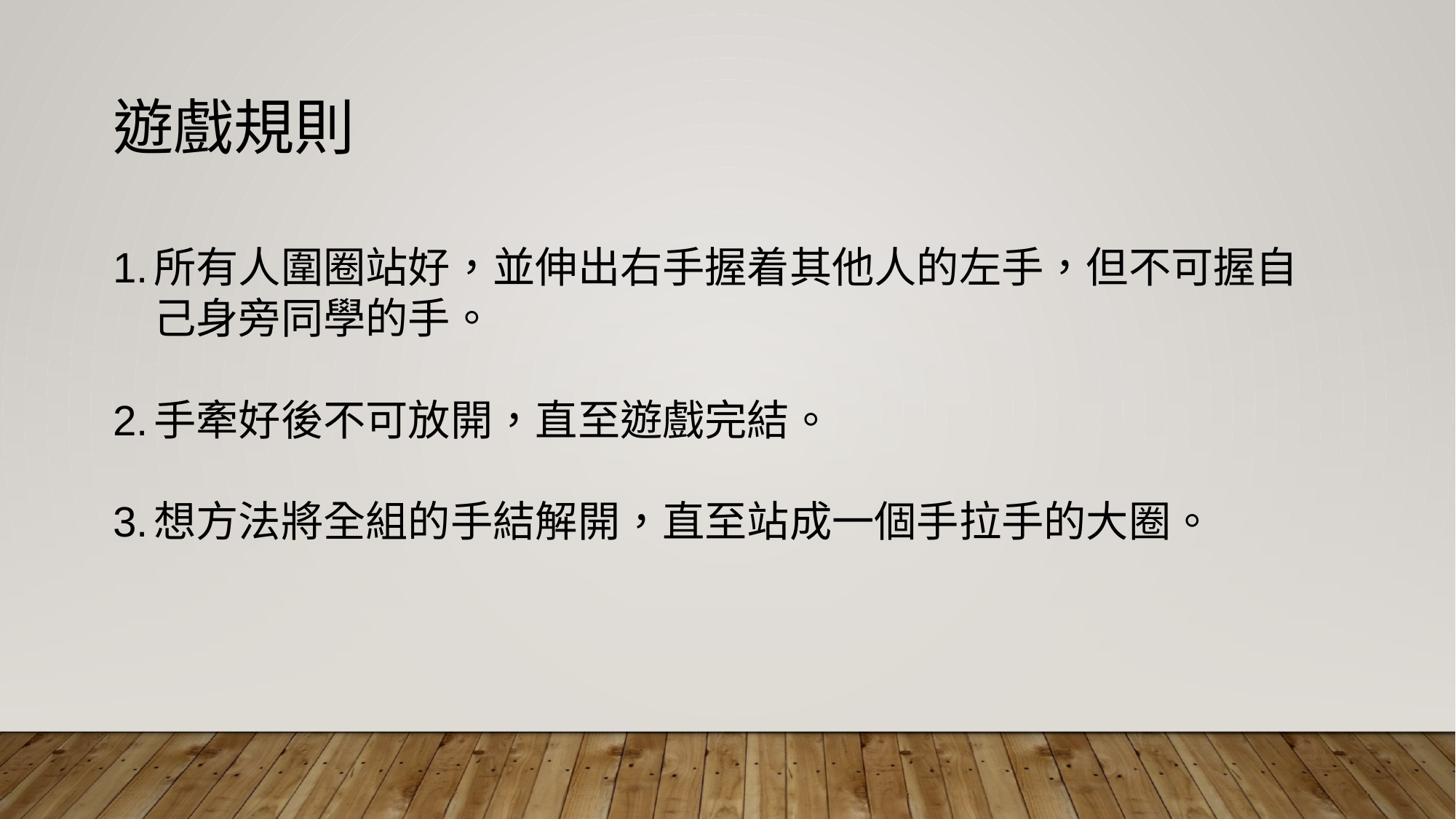

遊戲規則
所有人圍圈站好，並伸出右手握着其他人的左手，但不可握自己身旁同學的手。

手牽好後不可放開，直至遊戲完結。

想方法將全組的手結解開，直至站成一個手拉手的大圈。